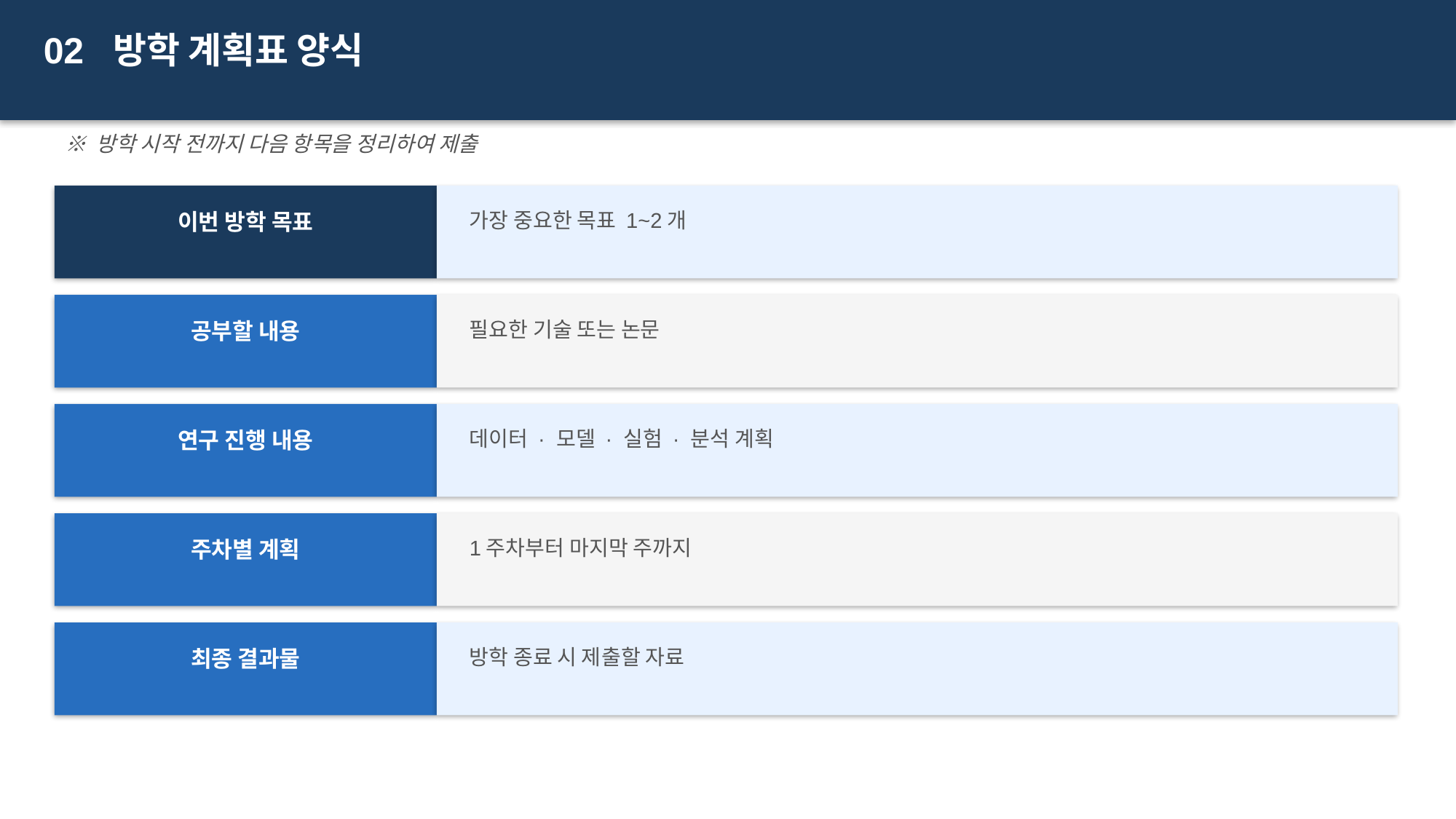

02  방학 계획표 양식
※ 방학 시작 전까지 다음 항목을 정리하여 제출

이번 방학 목표
가장 중요한 목표 1~2개

공부할 내용
필요한 기술 또는 논문

연구 진행 내용
데이터 · 모델 · 실험 · 분석 계획

주차별 계획
1주차부터 마지막 주까지

최종 결과물
방학 종료 시 제출할 자료